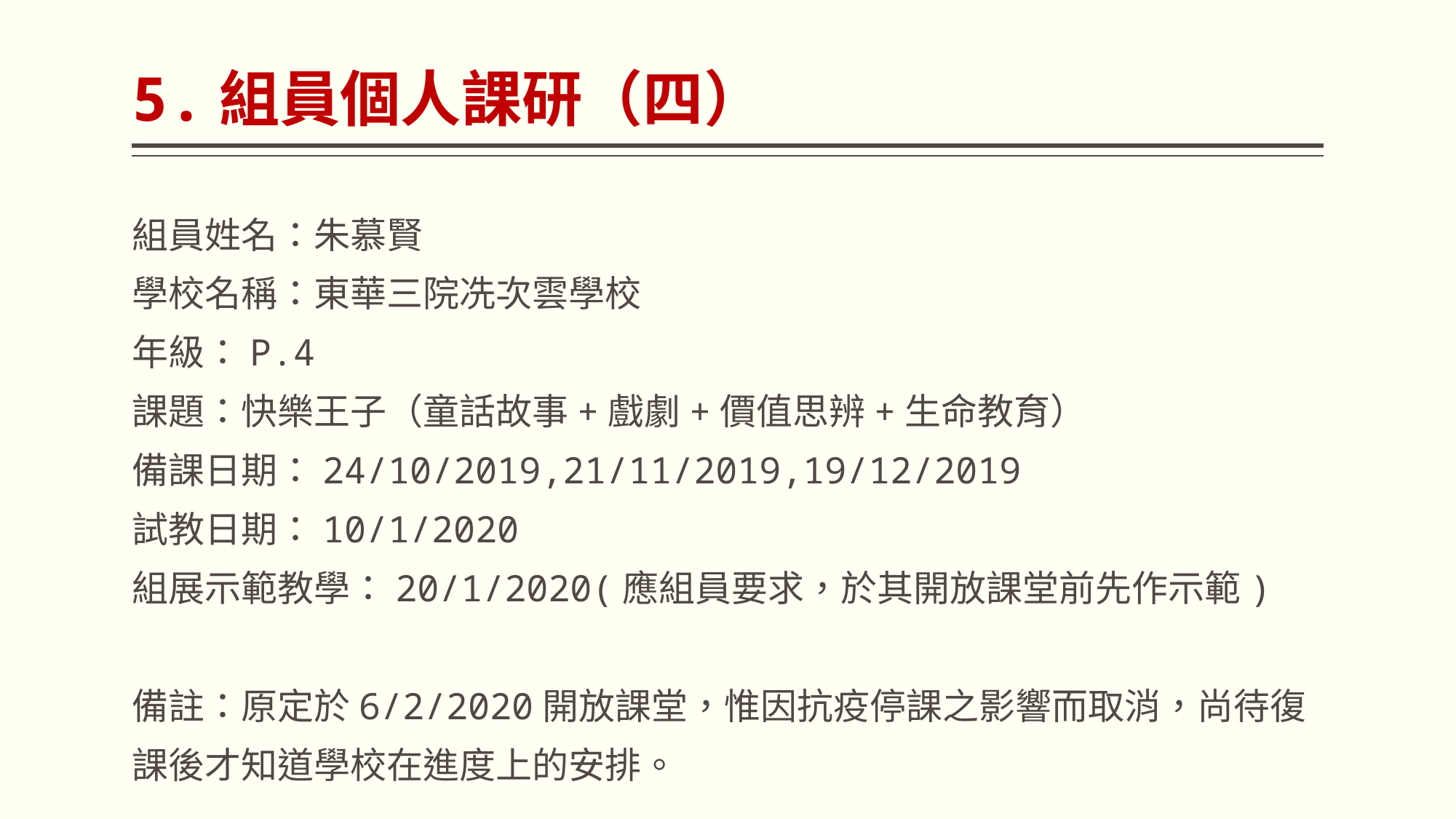

# 5.組員個人課研（四）
組員姓名：朱慕賢
學校名稱：東華三院冼次雲學校
年級：P.4
課題：快樂王子（童話故事+戲劇+價值思辨+生命教育）
備課日期：24/10/2019,21/11/2019,19/12/2019
試教日期：10/1/2020
組展示範教學：20/1/2020(應組員要求，於其開放課堂前先作示範)

備註：原定於6/2/2020開放課堂，惟因抗疫停課之影響而取消，尚待復課後才知道學校在進度上的安排。